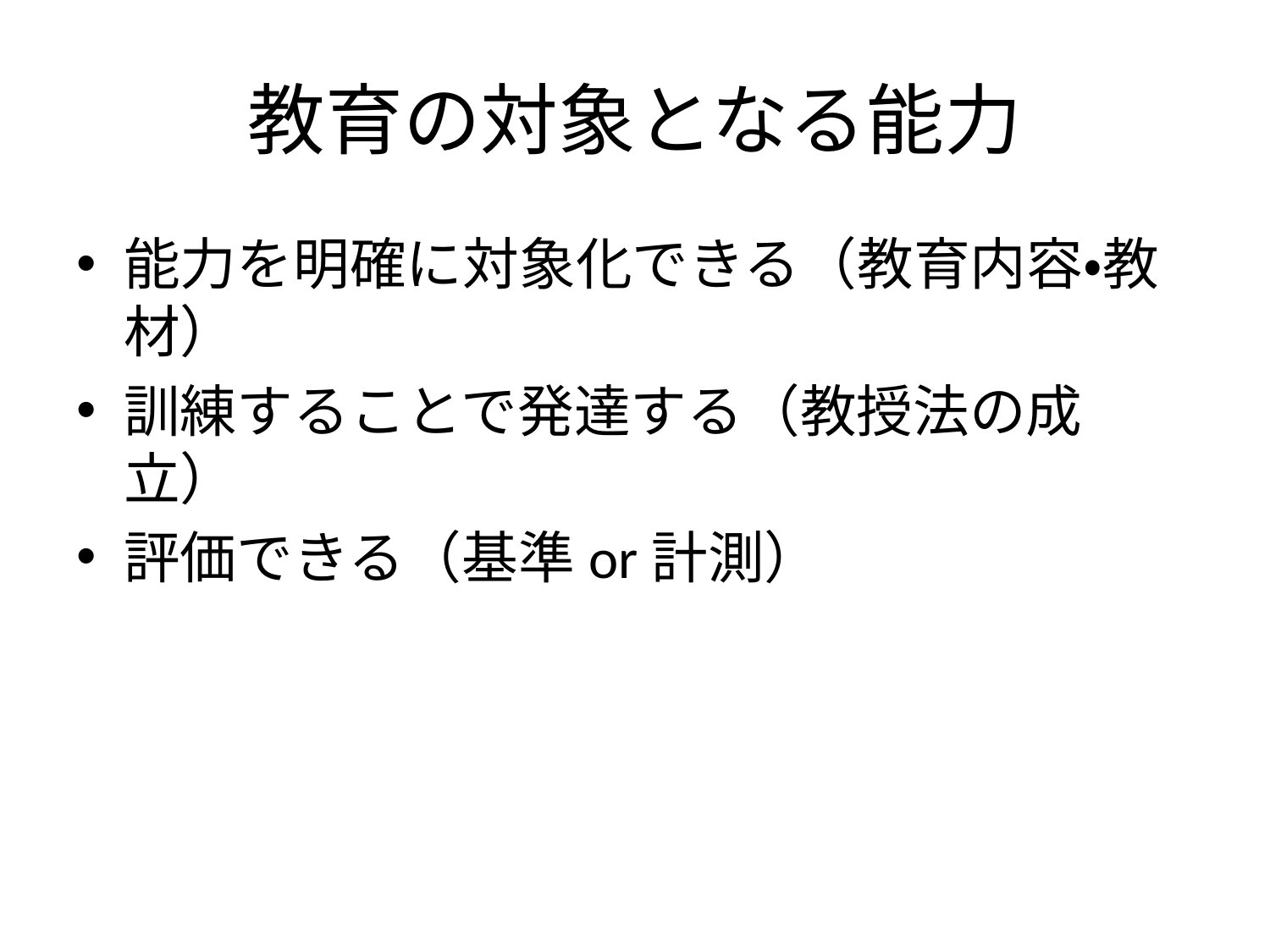

# 教育の対象となる能力
能力を明確に対象化できる（教育内容・教材）
訓練することで発達する（教授法の成立）
評価できる（基準or計測）